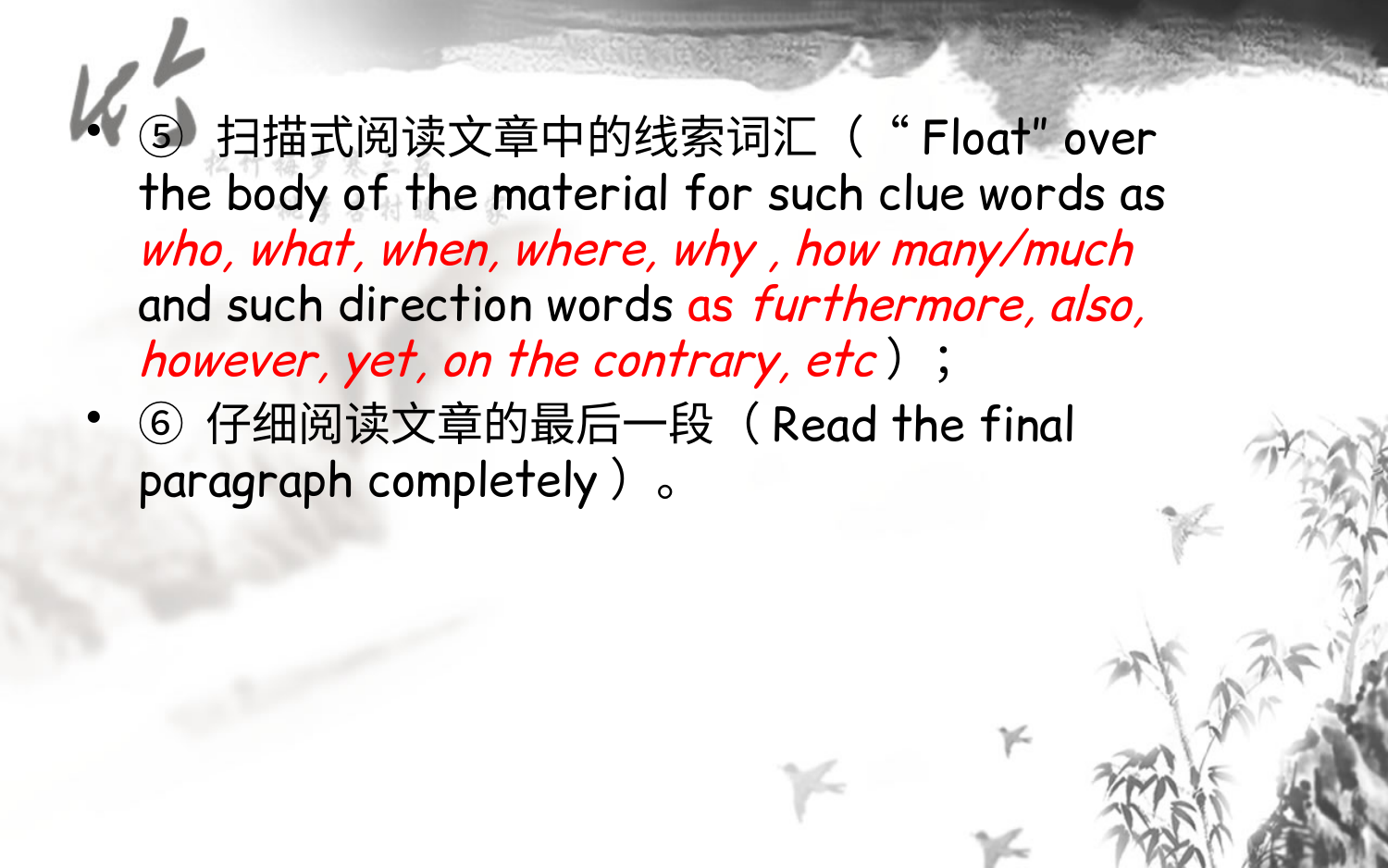

⑤  扫描式阅读文章中的线索词汇（“Float” over the body of the material for such clue words as who, what, when, where, why , how many/much and such direction words as furthermore, also, however, yet, on the contrary, etc）；
⑥ 仔细阅读文章的最后一段（Read the final paragraph completely）。